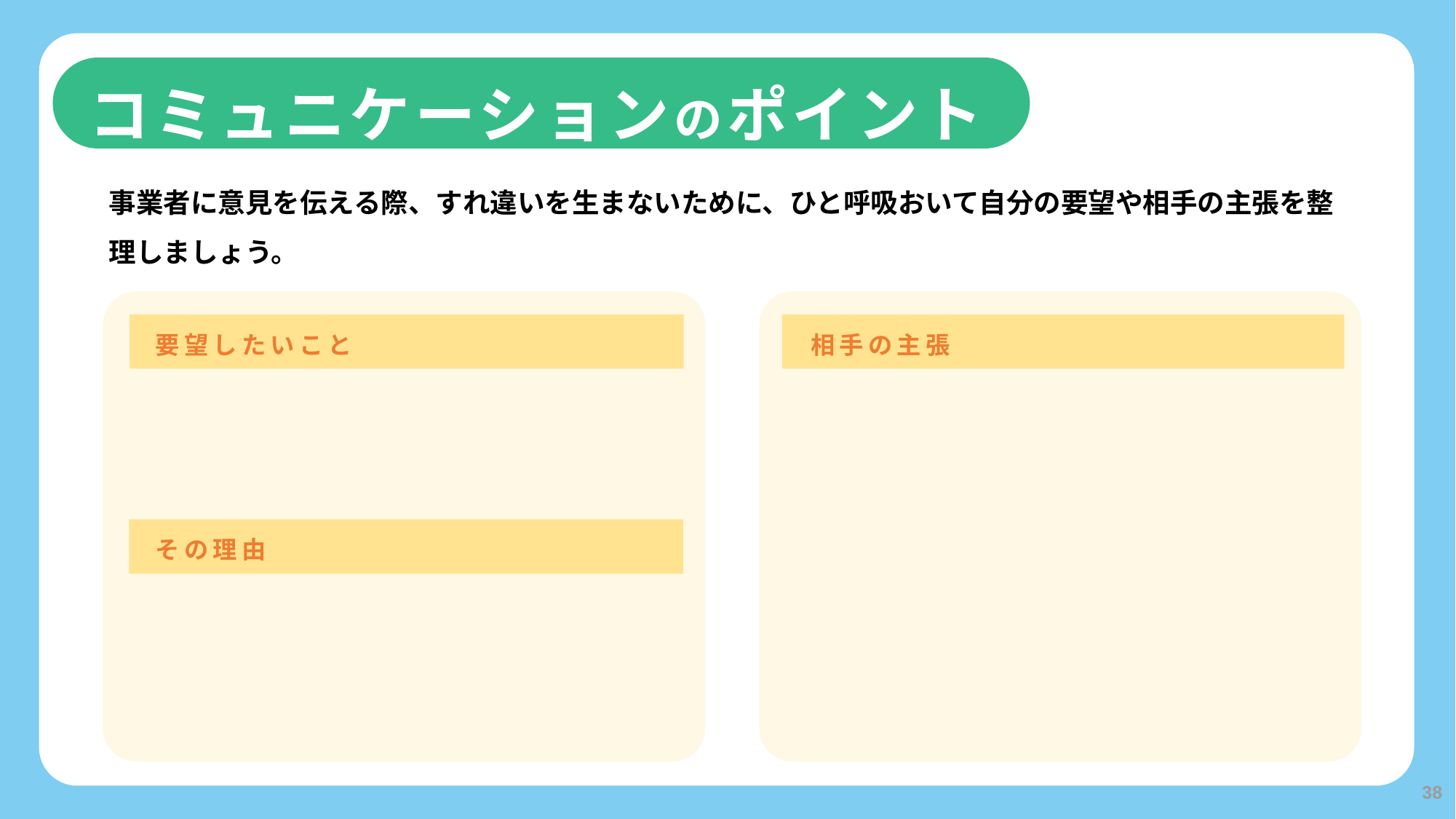

コミュニケーションのポイント
事業者に意見を伝える際、すれ違いを生まないために、ひと呼吸おいて自分の要望や相手の主張を整理しましょう。

要望したいこと
相手の主張

その理由
38